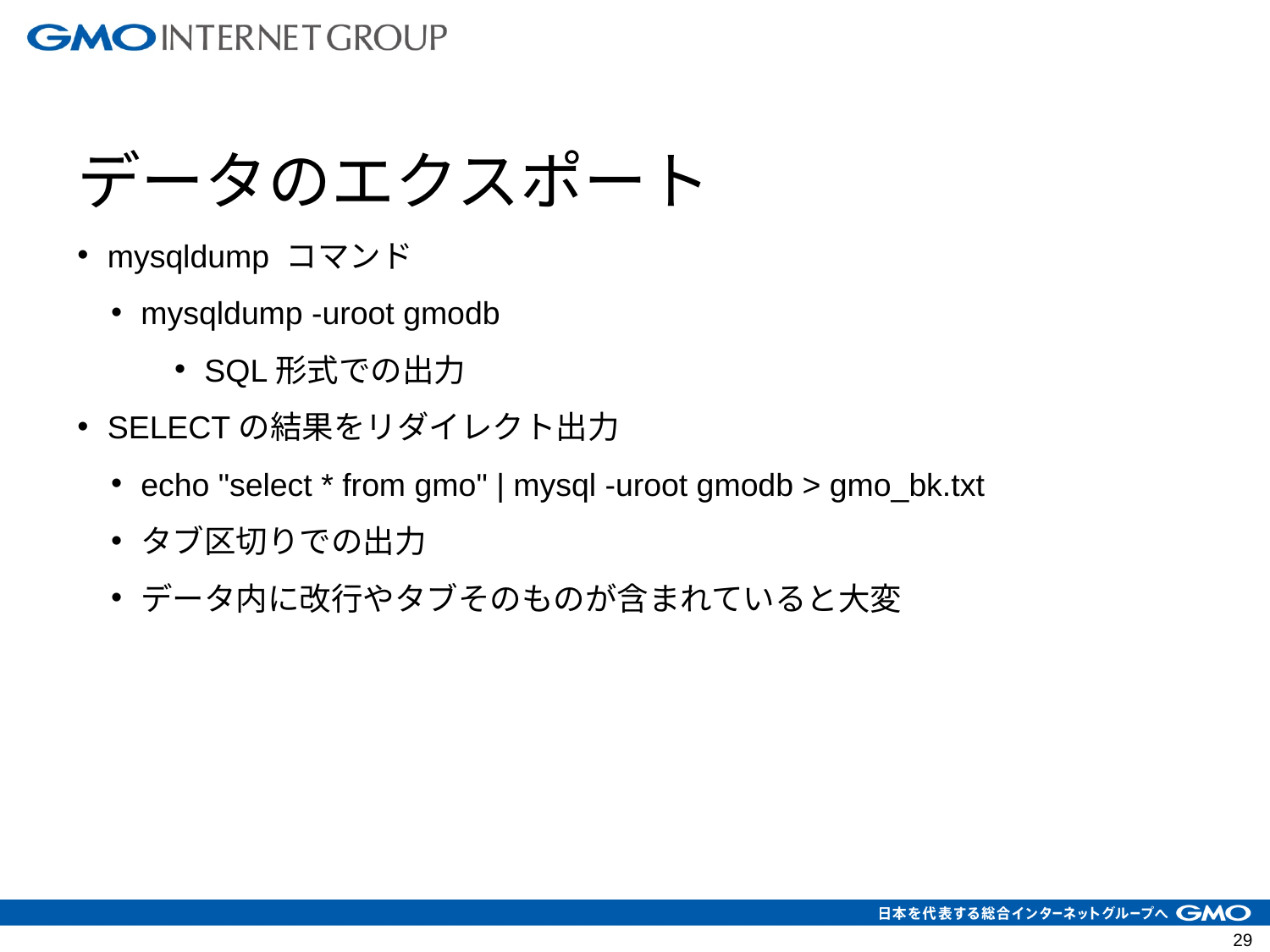

データのエクスポート
mysqldump コマンド
mysqldump -uroot gmodb
SQL形式での出力
SELECTの結果をリダイレクト出力
echo "select * from gmo" | mysql -uroot gmodb > gmo_bk.txt
タブ区切りでの出力
データ内に改行やタブそのものが含まれていると大変